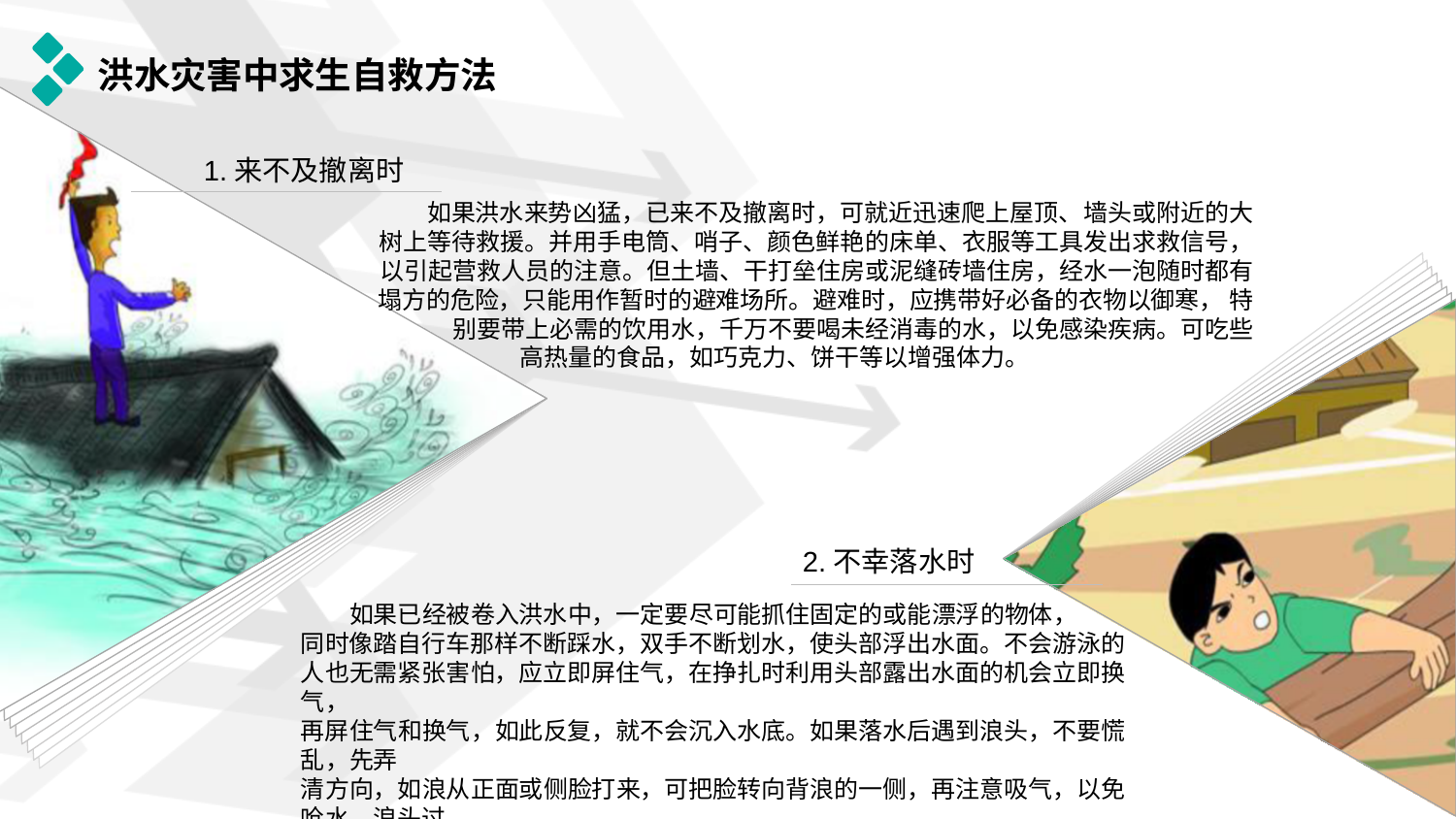

# 洪水灾害中求生自救方法

1.来不及撤离时
如果洪水来势凶猛，已来不及撤离时，可就近迅速爬上屋顶、墙头或附近的大 树上等待救援。并用手电筒、哨子、颜色鲜艳的床单、衣服等工具发出求救信号， 以引起营救人员的注意。但土墙、干打垒住房或泥缝砖墙住房，经水一泡随时都有 塌方的危险，只能用作暂时的避难场所。避难时，应携带好必备的衣物以御寒， 特别要带上必需的饮用水，千万不要喝未经消毒的水，以免感染疾病。可吃些
高热量的食品，如巧克力、饼干等以增强体力。

2.不幸落水时
如果已经被卷入洪水中，一定要尽可能抓住固定的或能漂浮的物体，
同时像踏自行车那样不断踩水，双手不断划水，使头部浮出水面。不会游泳的
人也无需紧张害怕，应立即屏住气，在挣扎时利用头部露出水面的机会立即换气，
再屏住气和换气，如此反复，就不会沉入水底。如果落水后遇到浪头，不要慌乱，先弄
清方向，如浪从正面或侧脸打来，可把脸转向背浪的一侧，再注意吸气，以免呛水，浪头过
后是最好的登陆时间，趁下一个浪头到来之前，手足并用，奋力攀登，争取时间寻找机会上岸。